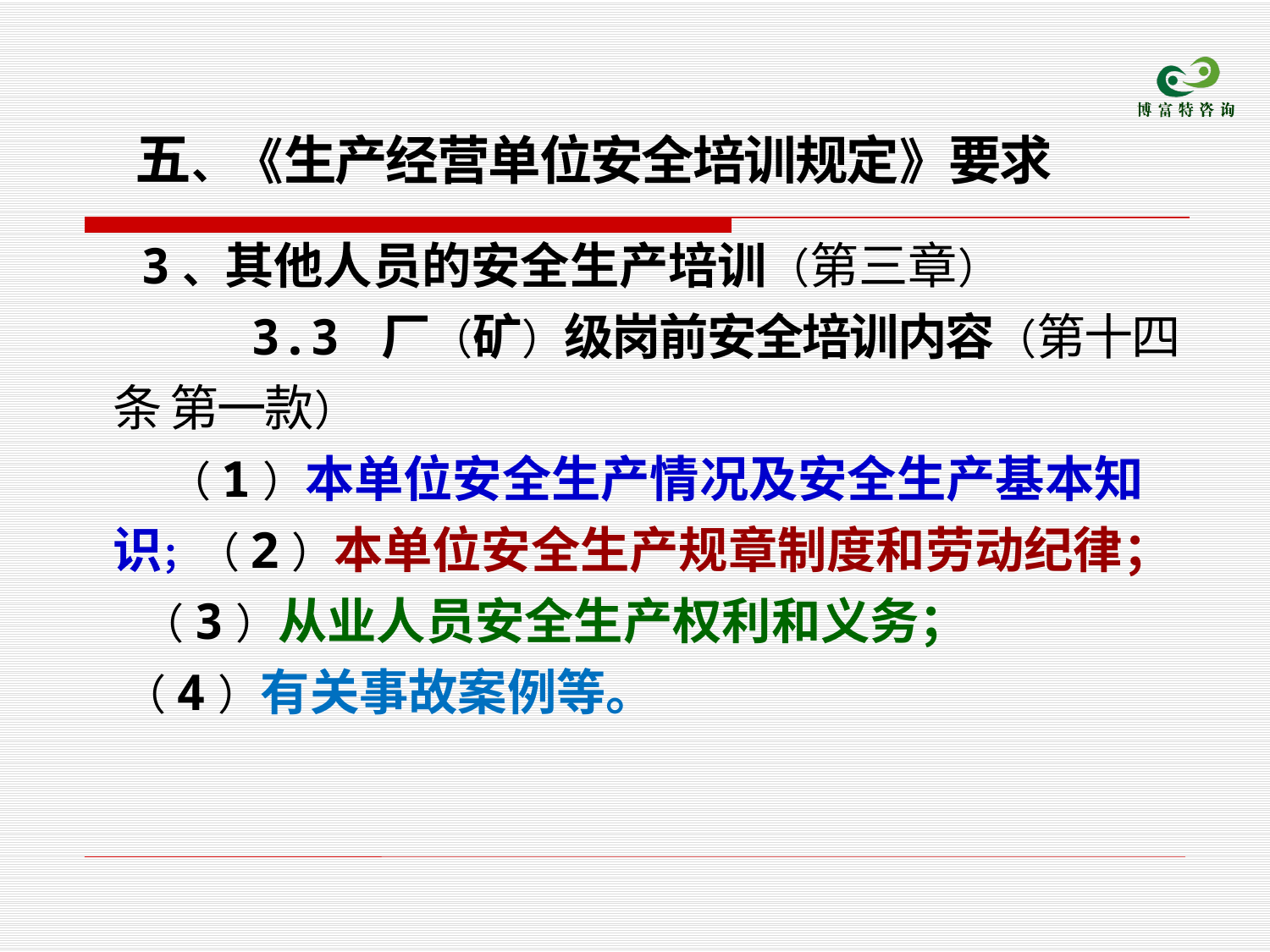

五、《生产经营单位安全培训规定》要求
　      3、其他人员的安全生产培训（第三章）
        3.3 厂（矿）级岗前安全培训内容（第十四条 第一款）
　　  （1）本单位安全生产情况及安全生产基本知识；（2）本单位安全生产规章制度和劳动纪律；
　    （3）从业人员安全生产权利和义务；
       （4）有关事故案例等。